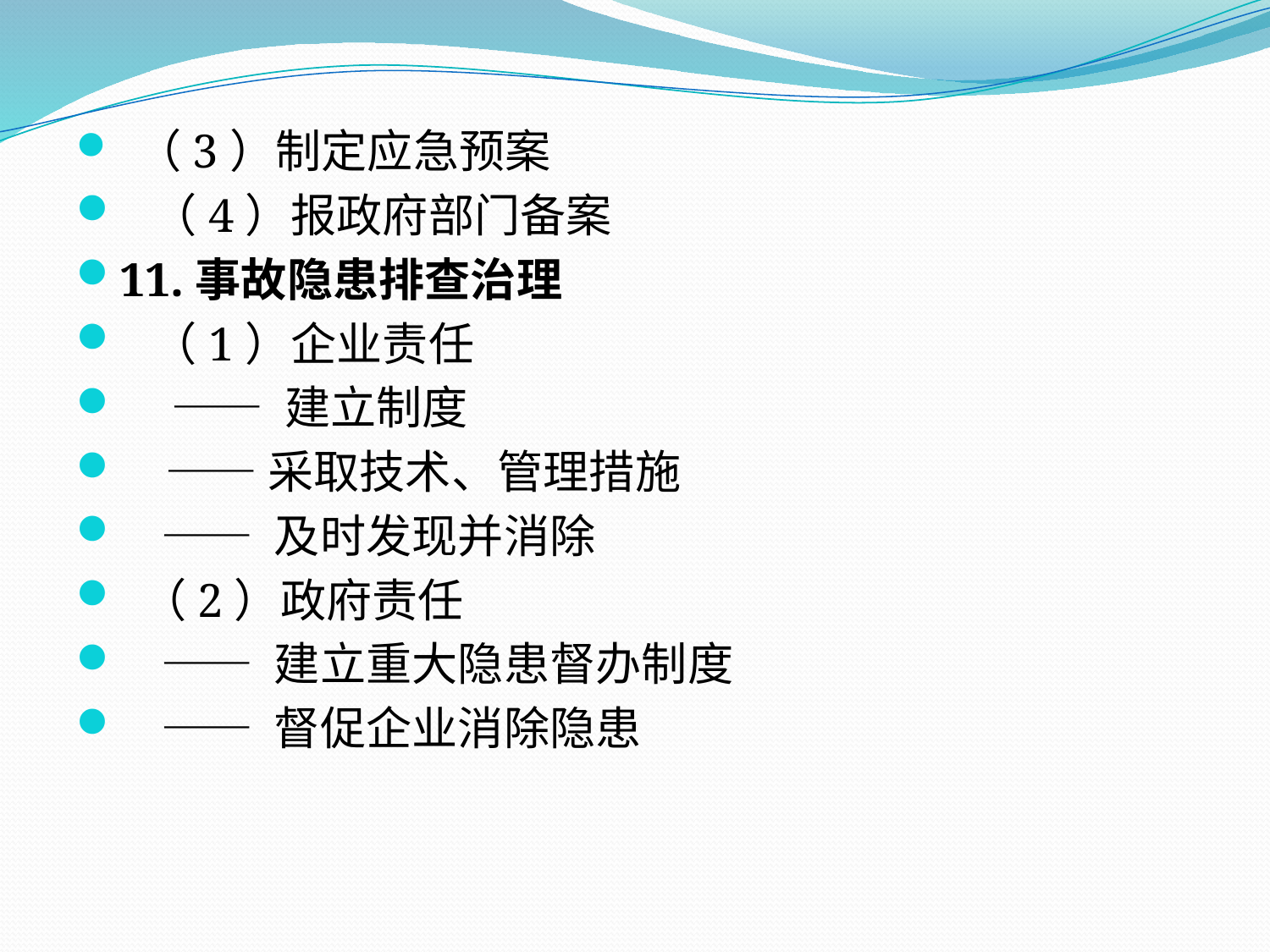

（3）制定应急预案
  （4）报政府部门备案
11.事故隐患排查治理
  （1）企业责任
     —— 建立制度
　—— 采取技术、管理措施
    —— 及时发现并消除
 （2）政府责任
    —— 建立重大隐患督办制度
    —— 督促企业消除隐患